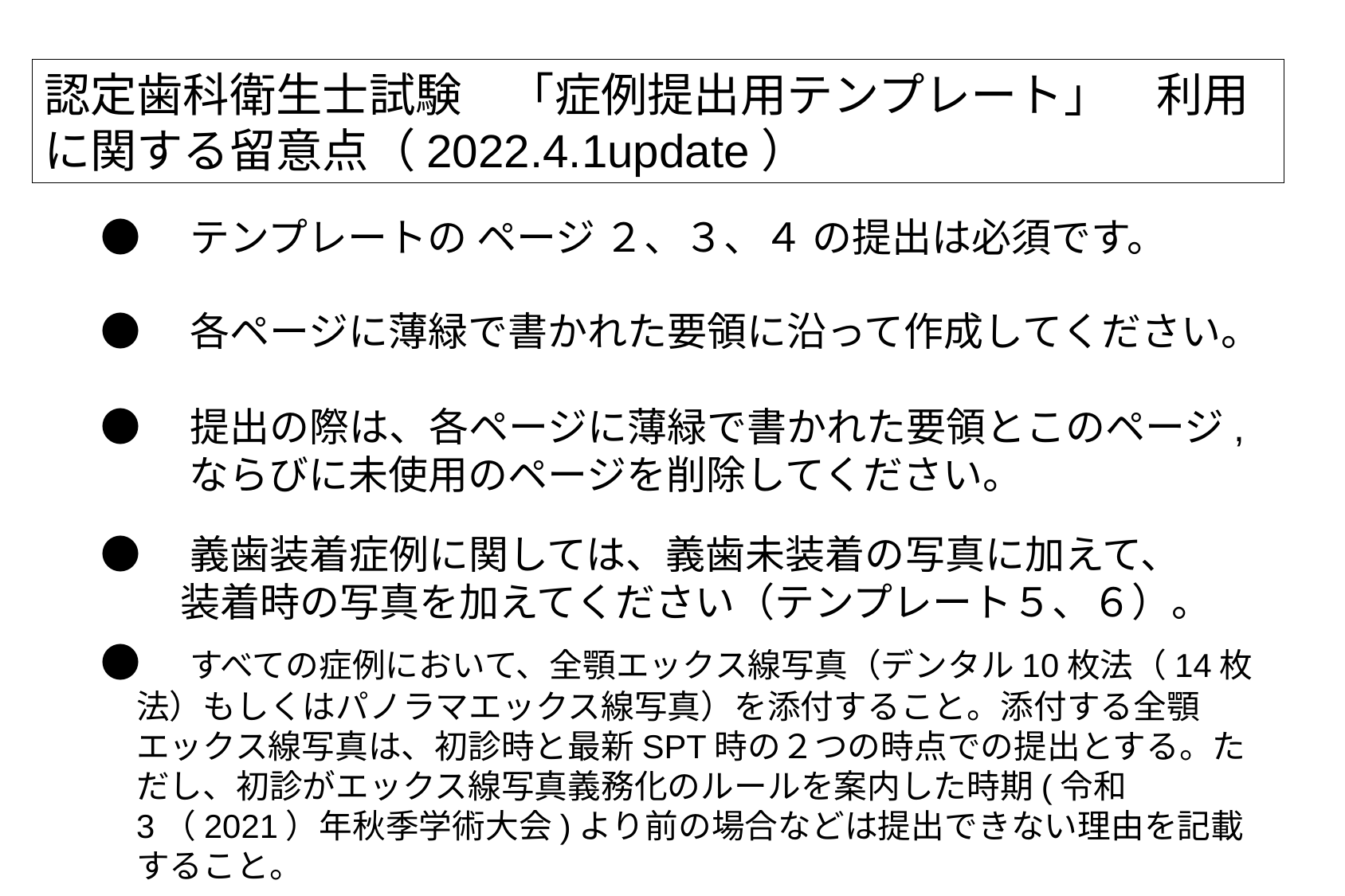

認定歯科衛生士試験　「症例提出用テンプレート」　利用に関する留意点（2022.4.1update）
●　テンプレートの ページ ２、３、４ の提出は必須です。
●　各ページに薄緑で書かれた要領に沿って作成してください。
●　提出の際は、各ページに薄緑で書かれた要領とこのページ,
　　 ならびに未使用のページを削除してください。
●　義歯装着症例に関しては、義歯未装着の写真に加えて、
　　装着時の写真を加えてください（テンプレート５、６）。
●　すべての症例において、全顎エックス線写真（デンタル10枚法（14枚法）もしくはパノラマエックス線写真）を添付すること。添付する全顎エックス線写真は、初診時と最新SPT時の２つの時点での提出とする。ただし、初診がエックス線写真義務化のルールを案内した時期(令和3（2021）年秋季学術大会)より前の場合などは提出できない理由を記載すること。